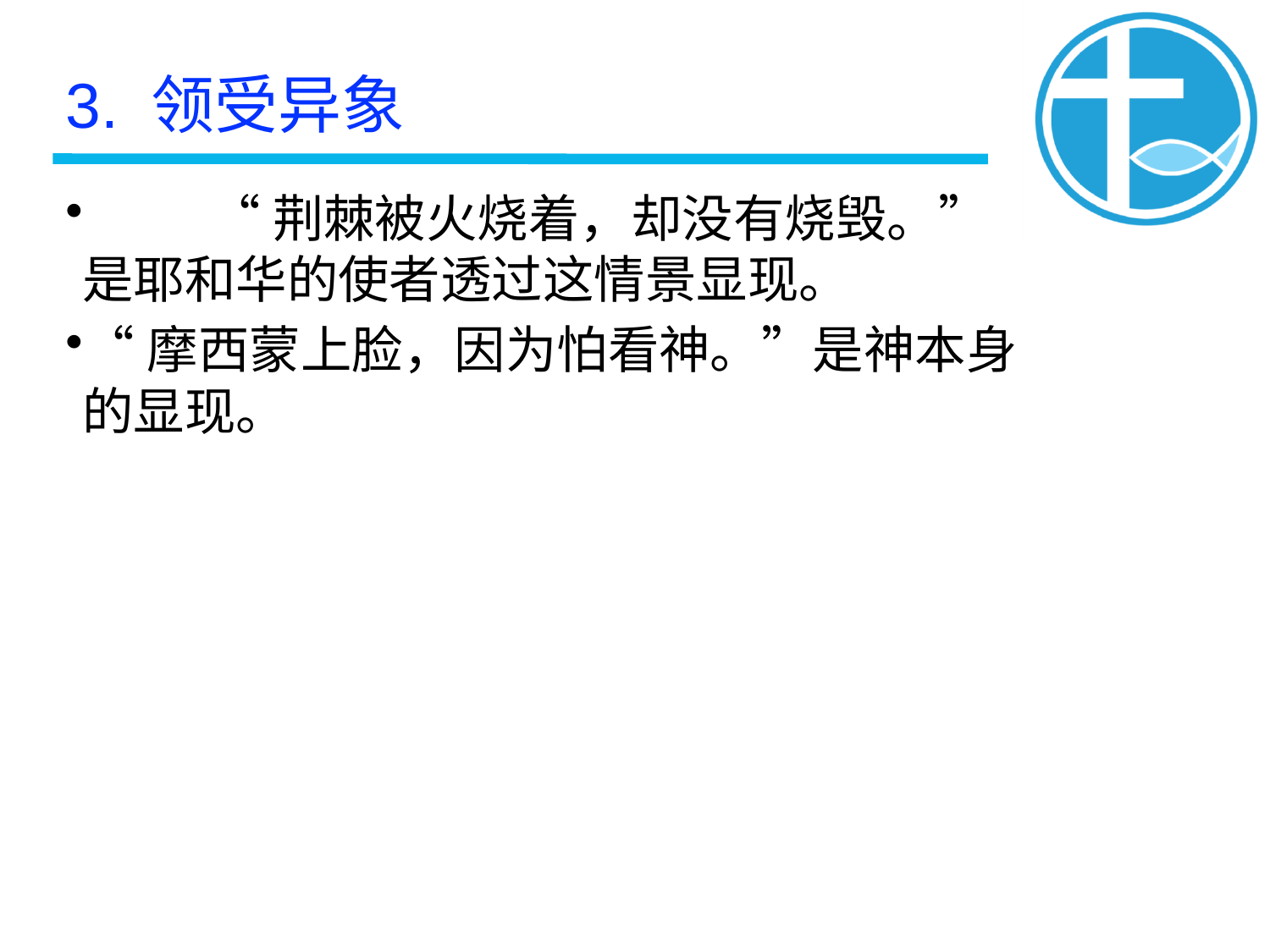

3. 领受异象
	“荆棘被火烧着，却没有烧毁。”是耶和华的使者透过这情景显现。
“摩西蒙上脸，因为怕看神。”是神本身的显现。